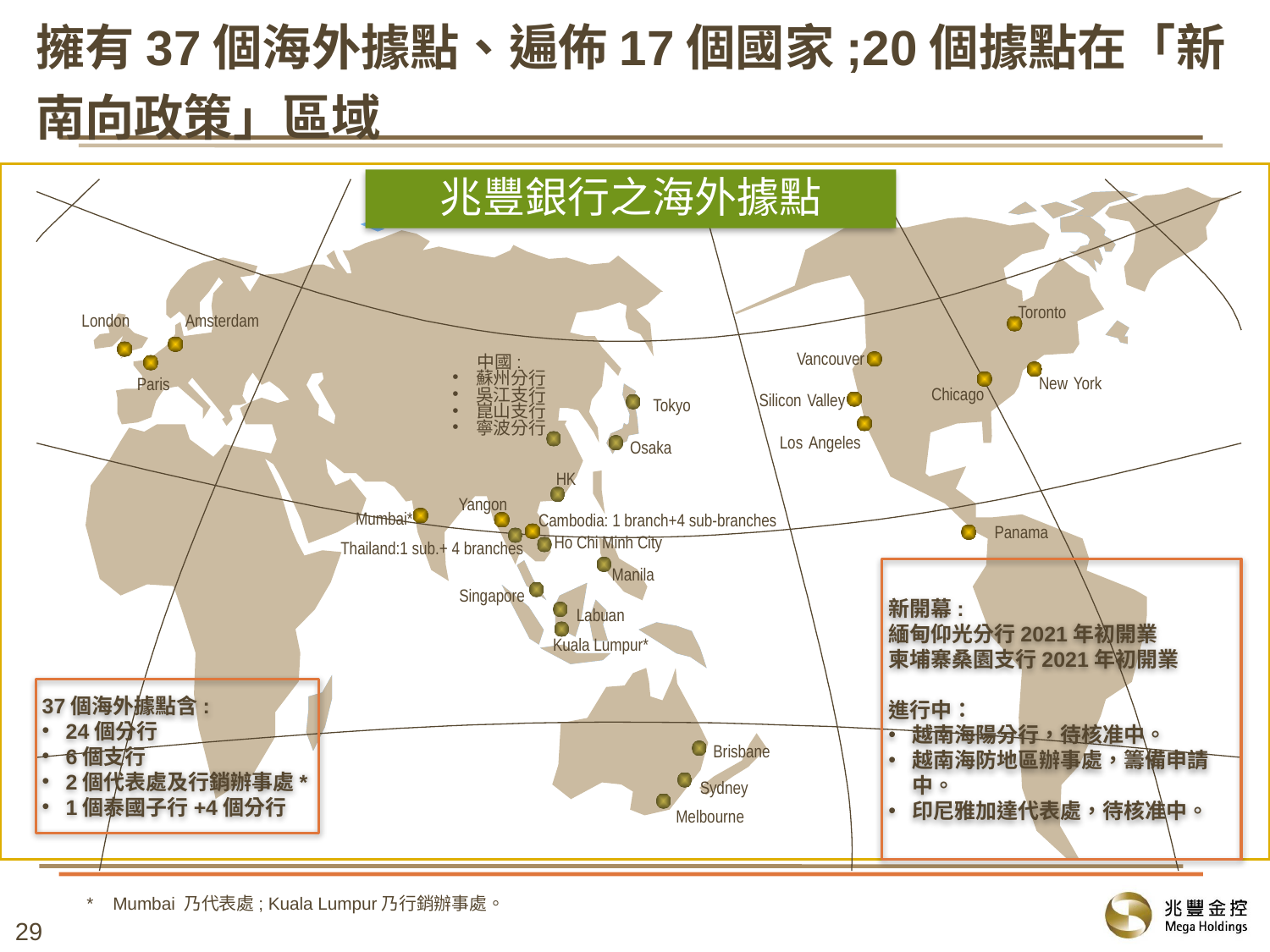

擁有37個海外據點、遍佈17個國家;20個據點在「新南向政策」區域

兆豐銀行之海外據點

Toronto
London
Amsterdam

Vancouver

中國:
蘇州分行
吳江支行
崑山支行
寧波分行

New York
Paris

Silicon Valley

Chicago

Tokyo

Los Angeles

Osaka

HK

Yangon
Mumbai*

Cambodia: 1 branch+4 sub-branches

Panama

Ho Chi Minh City

Thailand:1 sub.+ 4 branches

新開幕:
緬甸仰光分行2021年初開業
柬埔寨桑園支行2021年初開業

進行中：
越南海陽分行，待核准中。
越南海防地區辦事處，籌備申請中。
印尼雅加達代表處，待核准中。

Manila
Singapore

Labuan

Kuala Lumpur*

37個海外據點含:
24個分行
6個支行
2個代表處及行銷辦事處*
1個泰國子行+4個分行

Brisbane
Sydney
Melbourne

*    Mumbai 乃代表處; Kuala Lumpur乃行銷辦事處。